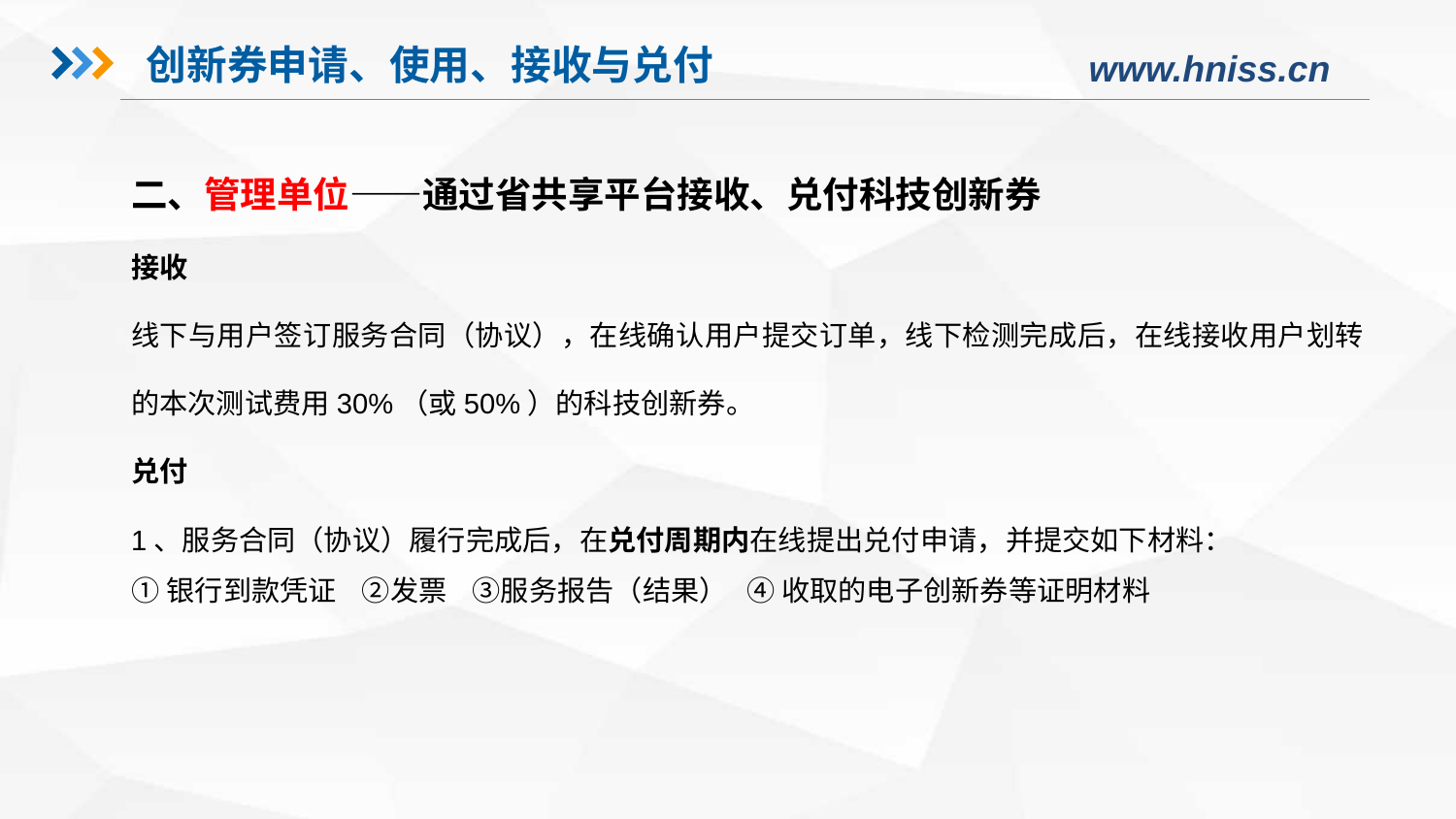

# 创新券申请、使用、接收与兑付
二、管理单位——通过省共享平台接收、兑付科技创新券
接收
线下与用户签订服务合同（协议），在线确认用户提交订单，线下检测完成后，在线接收用户划转的本次测试费用30%（或50%）的科技创新券。
兑付
1、服务合同（协议）履行完成后，在兑付周期内在线提出兑付申请，并提交如下材料：
①银行到款凭证    ②发票    ③服务报告（结果）   ④ 收取的电子创新券等证明材料